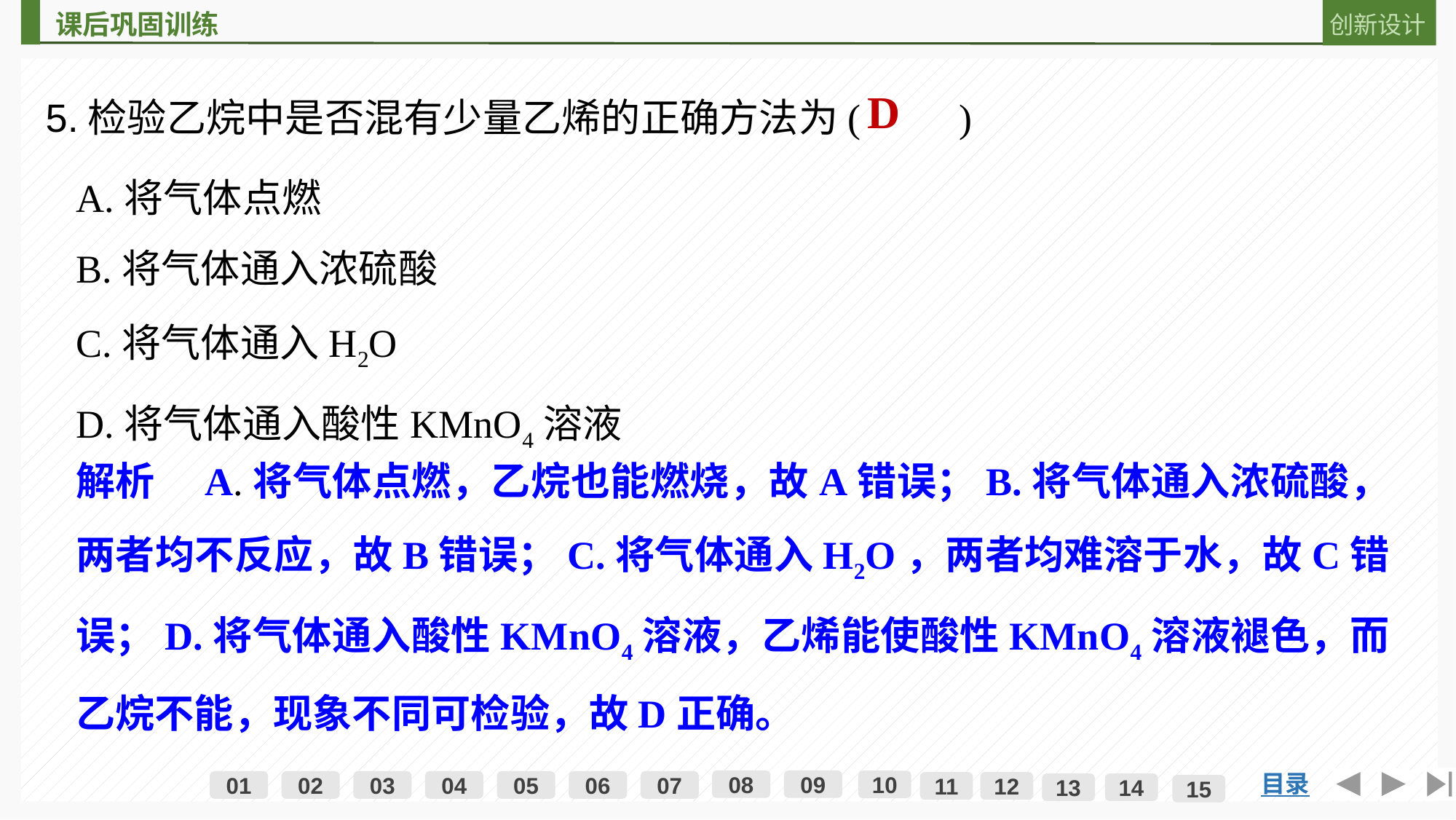

5.检验乙烷中是否混有少量乙烯的正确方法为(　　)
D
A.将气体点燃
B.将气体通入浓硫酸
C.将气体通入H2O
D.将气体通入酸性KMnO4溶液
解析　A.将气体点燃，乙烷也能燃烧，故A错误；B.将气体通入浓硫酸，两者均不反应，故B错误；C.将气体通入H2O，两者均难溶于水，故C错误；D.将气体通入酸性KMnO4溶液，乙烯能使酸性KMnO4溶液褪色，而乙烷不能，现象不同可检验，故D正确。